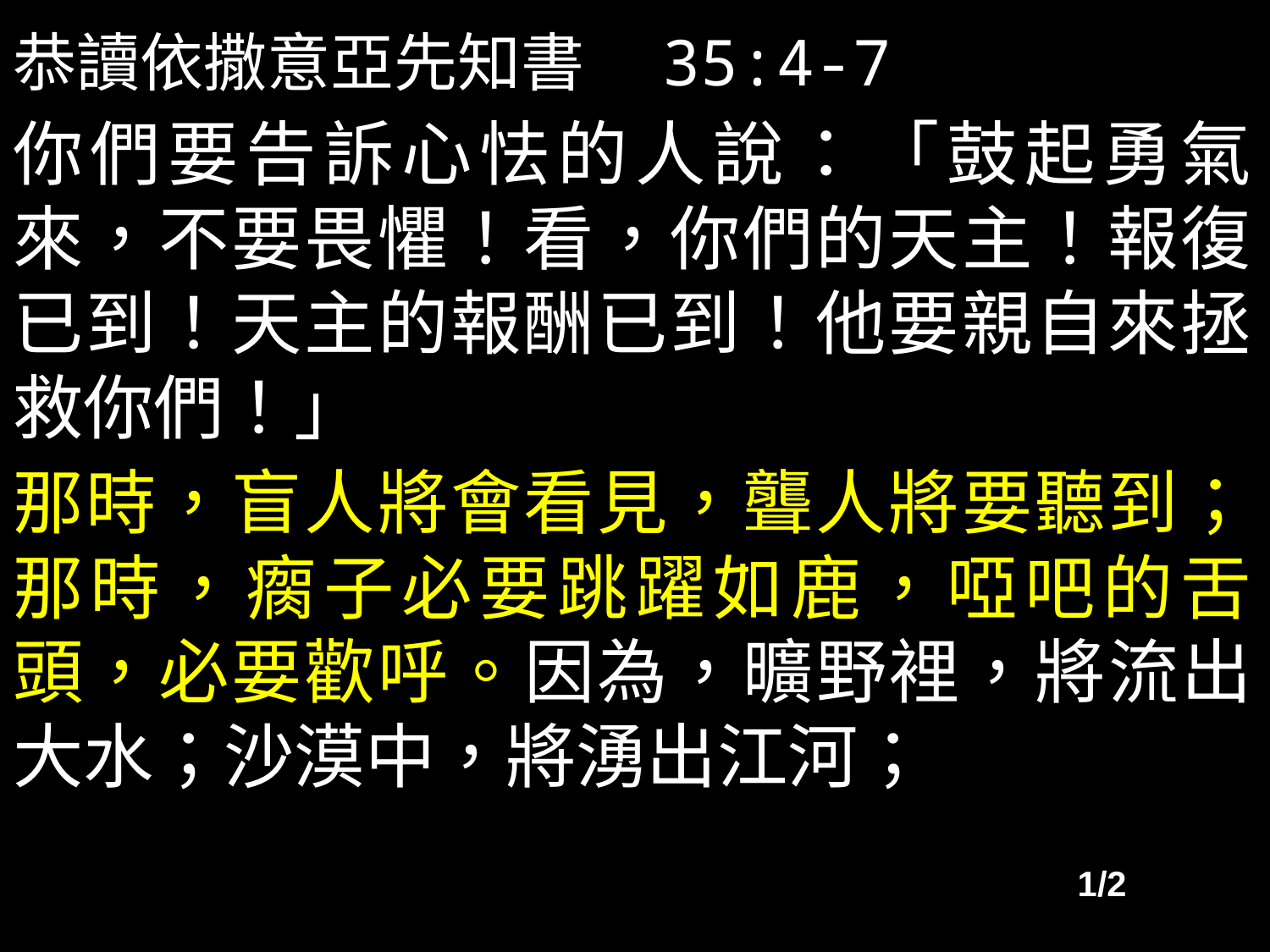

恭讀依撒意亞先知書　35:4-7
你們要告訴心怯的人說：「鼓起勇氣來，不要畏懼！看，你們的天主！報復已到！天主的報酬已到！他要親自來拯救你們！」
那時，盲人將會看見，聾人將要聽到；那時，瘸子必要跳躍如鹿，啞吧的舌頭，必要歡呼。因為，曠野裡，將流出大水；沙漠中，將湧出江河；
1/2